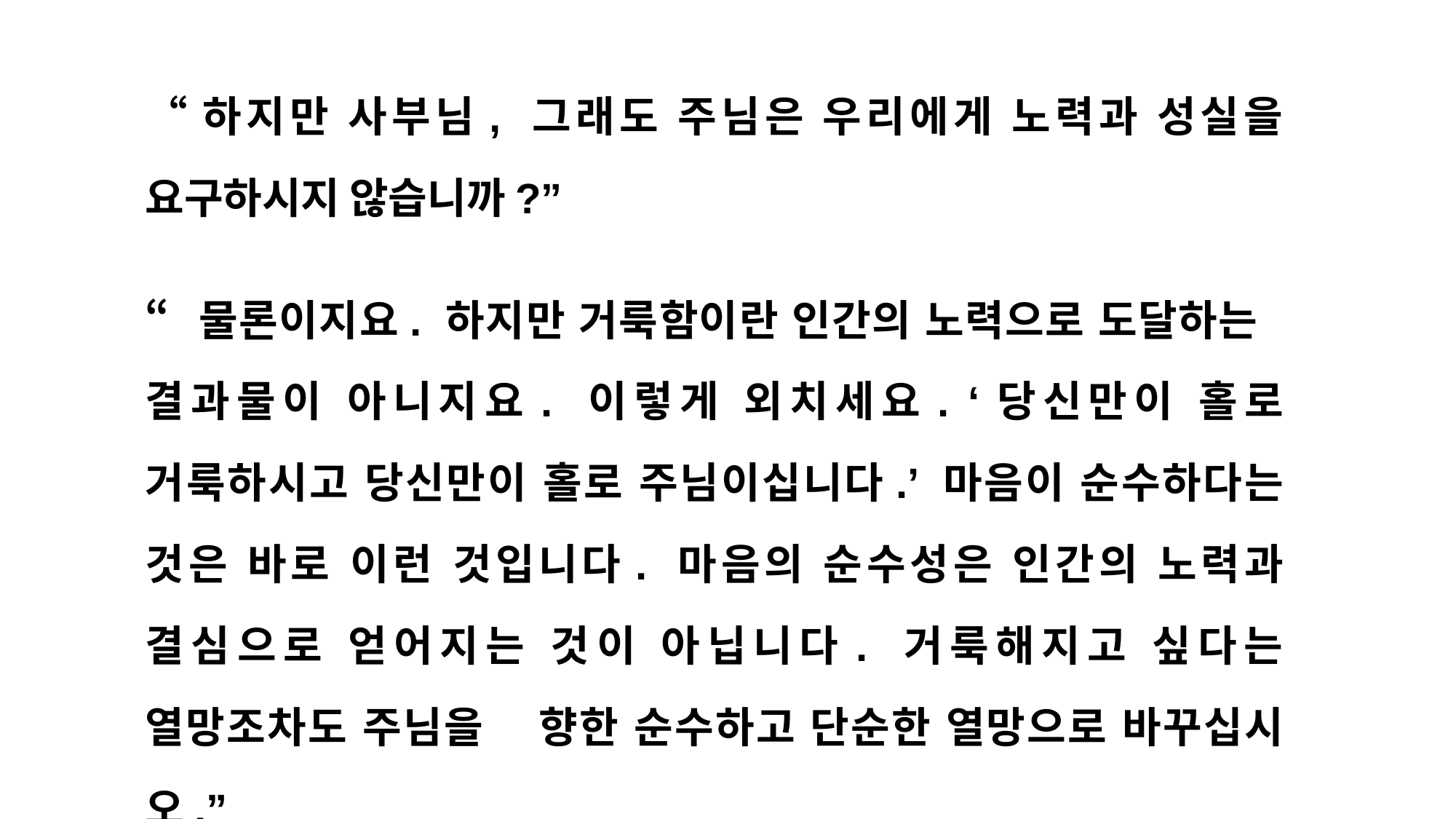

“하지만 사부님, 그래도 주님은 우리에게 노력과 성실을 요구하시지 않습니까?”
“물론이지요. 하지만 거룩함이란 인간의 노력으로 도달하는   결과물이 아니지요. 이렇게 외치세요. ‘당신만이 홀로 거룩하시고 당신만이 홀로 주님이십니다.’ 마음이 순수하다는 것은 바로 이런 것입니다. 마음의 순수성은 인간의 노력과 결심으로 얻어지는 것이 아닙니다. 거룩해지고 싶다는 열망조차도 주님을    향한 순수하고 단순한 열망으로 바꾸십시오.”